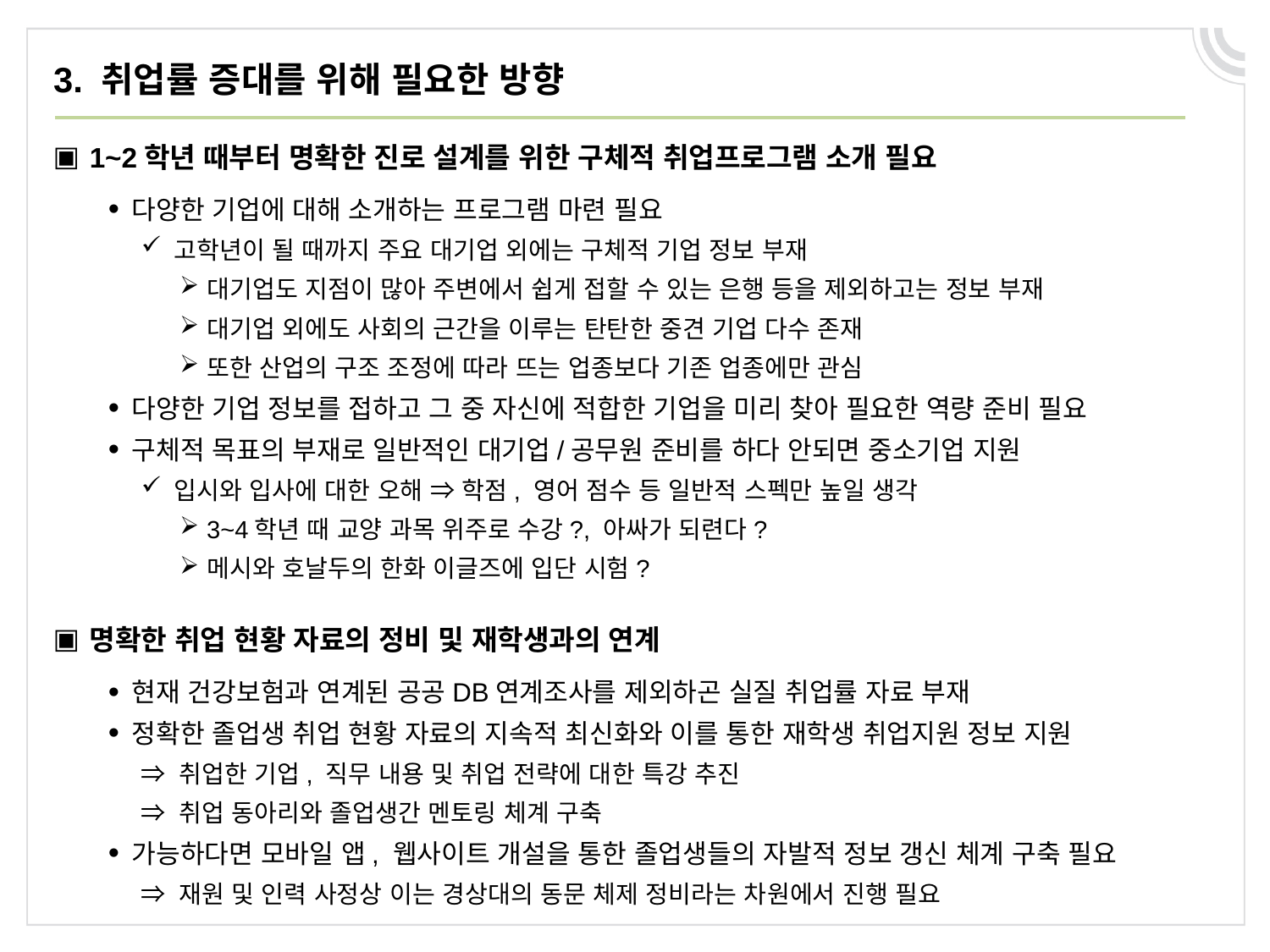

# 3. 취업률 증대를 위해 필요한 방향
1~2학년 때부터 명확한 진로 설계를 위한 구체적 취업프로그램 소개 필요
다양한 기업에 대해 소개하는 프로그램 마련 필요
고학년이 될 때까지 주요 대기업 외에는 구체적 기업 정보 부재
대기업도 지점이 많아 주변에서 쉽게 접할 수 있는 은행 등을 제외하고는 정보 부재
대기업 외에도 사회의 근간을 이루는 탄탄한 중견 기업 다수 존재
또한 산업의 구조 조정에 따라 뜨는 업종보다 기존 업종에만 관심
다양한 기업 정보를 접하고 그 중 자신에 적합한 기업을 미리 찾아 필요한 역량 준비 필요
구체적 목표의 부재로 일반적인 대기업/공무원 준비를 하다 안되면 중소기업 지원
입시와 입사에 대한 오해 ⇒ 학점, 영어 점수 등 일반적 스펙만 높일 생각
3~4학년 때 교양 과목 위주로 수강?, 아싸가 되련다?
메시와 호날두의 한화 이글즈에 입단 시험?
명확한 취업 현황 자료의 정비 및 재학생과의 연계
현재 건강보험과 연계된 공공DB연계조사를 제외하곤 실질 취업률 자료 부재
정확한 졸업생 취업 현황 자료의 지속적 최신화와 이를 통한 재학생 취업지원 정보 지원
⇒ 취업한 기업, 직무 내용 및 취업 전략에 대한 특강 추진
⇒ 취업 동아리와 졸업생간 멘토링 체계 구축
가능하다면 모바일 앱, 웹사이트 개설을 통한 졸업생들의 자발적 정보 갱신 체계 구축 필요
⇒ 재원 및 인력 사정상 이는 경상대의 동문 체제 정비라는 차원에서 진행 필요